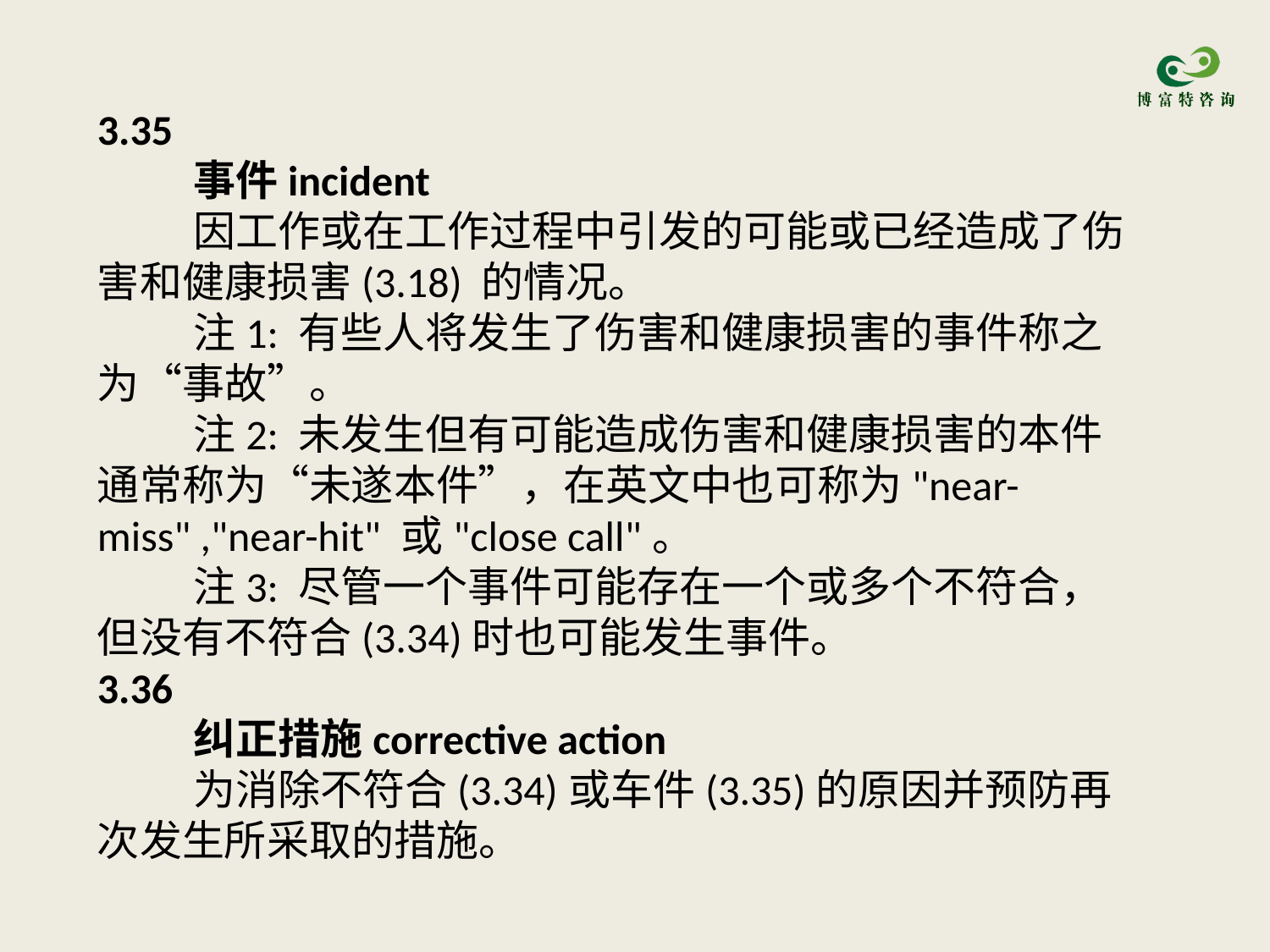

3.35
         事件incident
         因工作或在工作过程中引发的可能或已经造成了伤害和健康损害(3.18) 的情况。
         注1: 有些人将发生了伤害和健康损害的事件称之为“事故”。
         注2: 未发生但有可能造成伤害和健康损害的本件通常称为“未遂本件”，在英文中也可称为"near-miss" ,"near-hit" 或"close call"。
         注3: 尽管一个事件可能存在一个或多个不符合，但没有不符合(3.34)时也可能发生事件。
3.36
         纠正措施corrective action
         为消除不符合(3.34)或车件(3.35)的原因并预防再次发生所采取的措施。